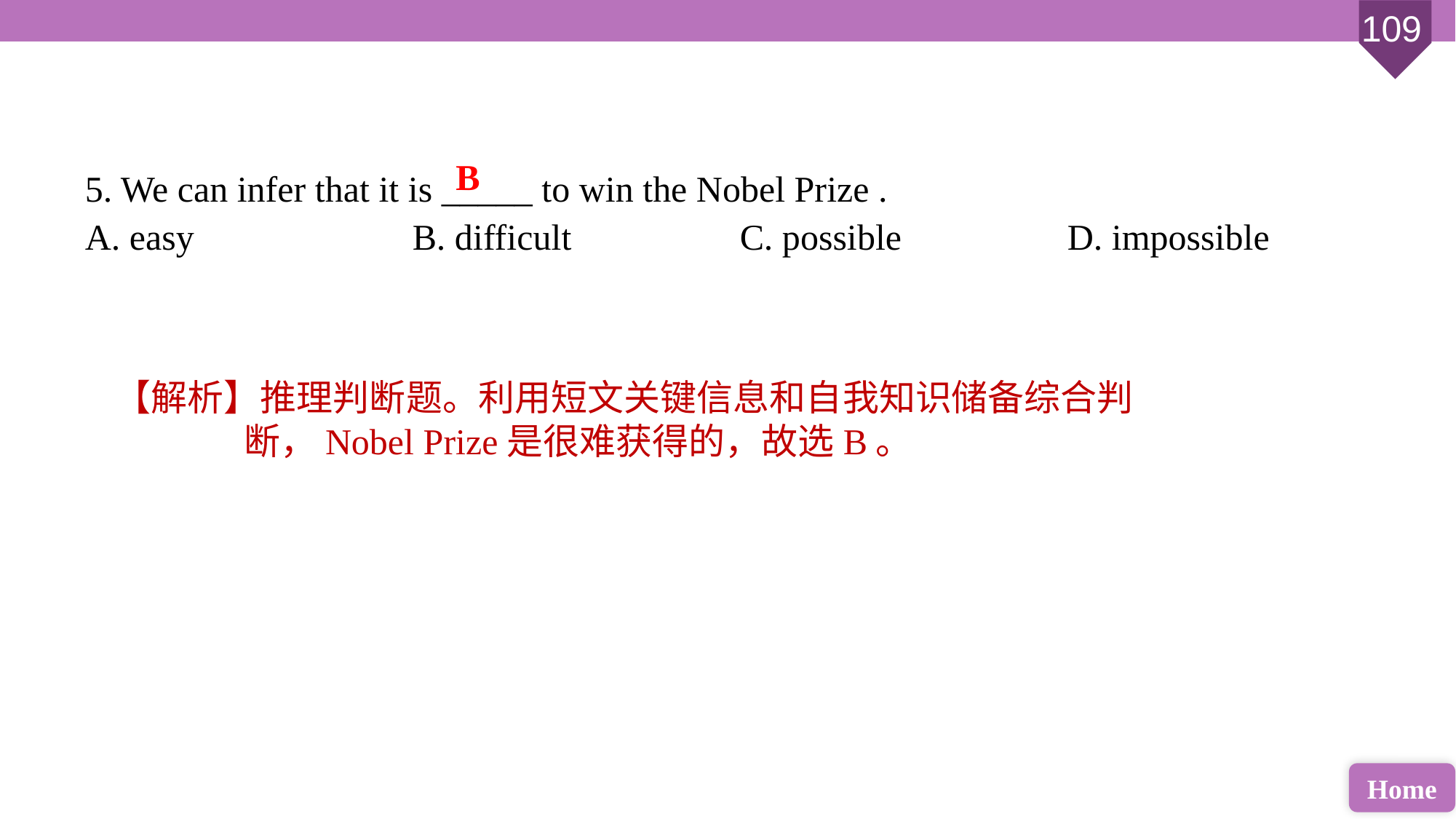

B
5. We can infer that it is _____ to win the Nobel Prize .
A. easy 		B. difficult 		C. possible 		D. impossible
【解析】推理判断题。利用短文关键信息和自我知识储备综合判断，Nobel Prize是很难获得的，故选B。